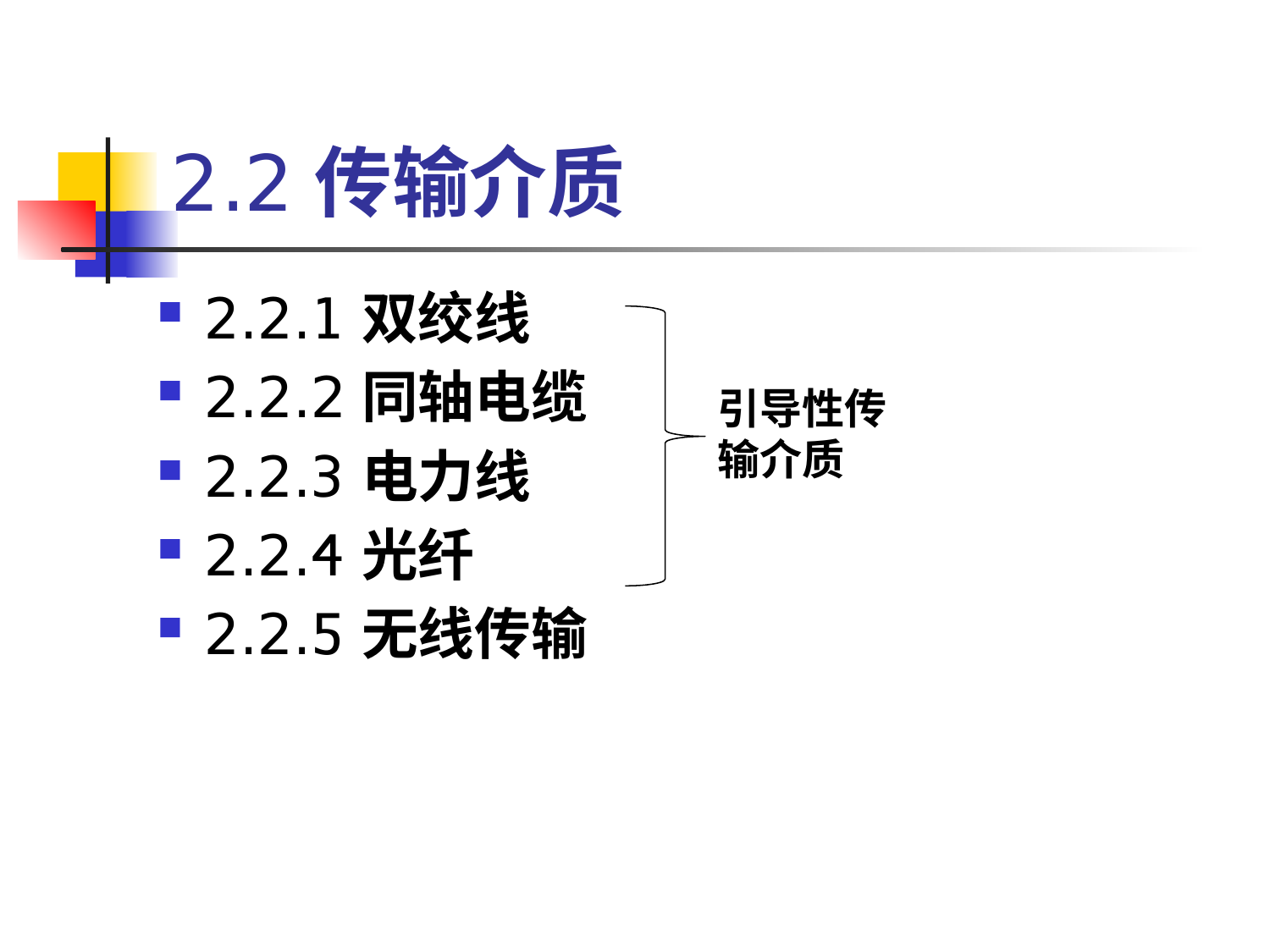

# 2.2传输介质
2.2.1双绞线
2.2.2同轴电缆
2.2.3电力线
2.2.4光纤
2.2.5无线传输

引导性传输介质